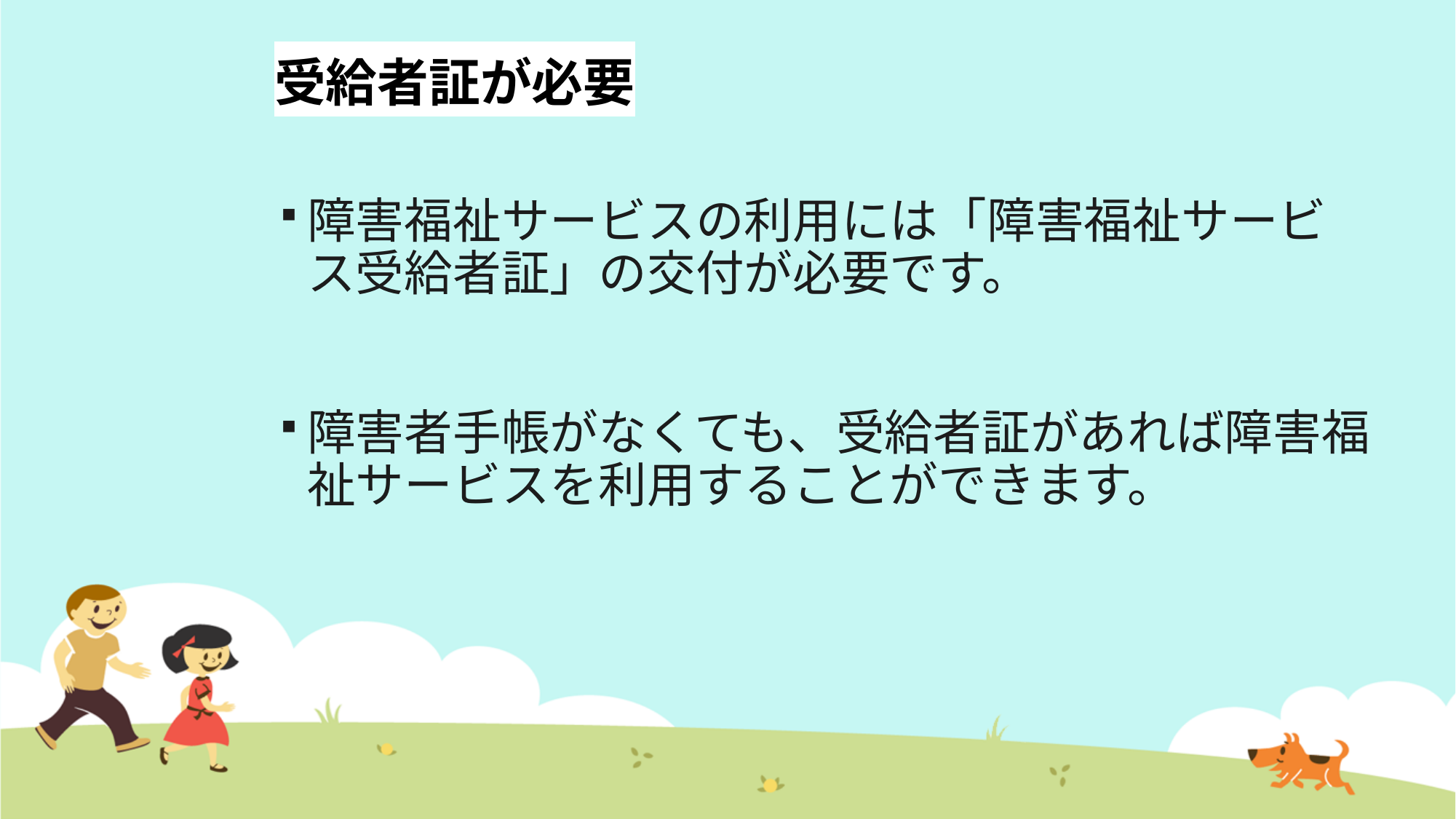

# 受給者証が必要
障害福祉サービスの利用には「障害福祉サービス受給者証」の交付が必要です。

障害者手帳がなくても、受給者証があれば障害福祉サービスを利用することができます。